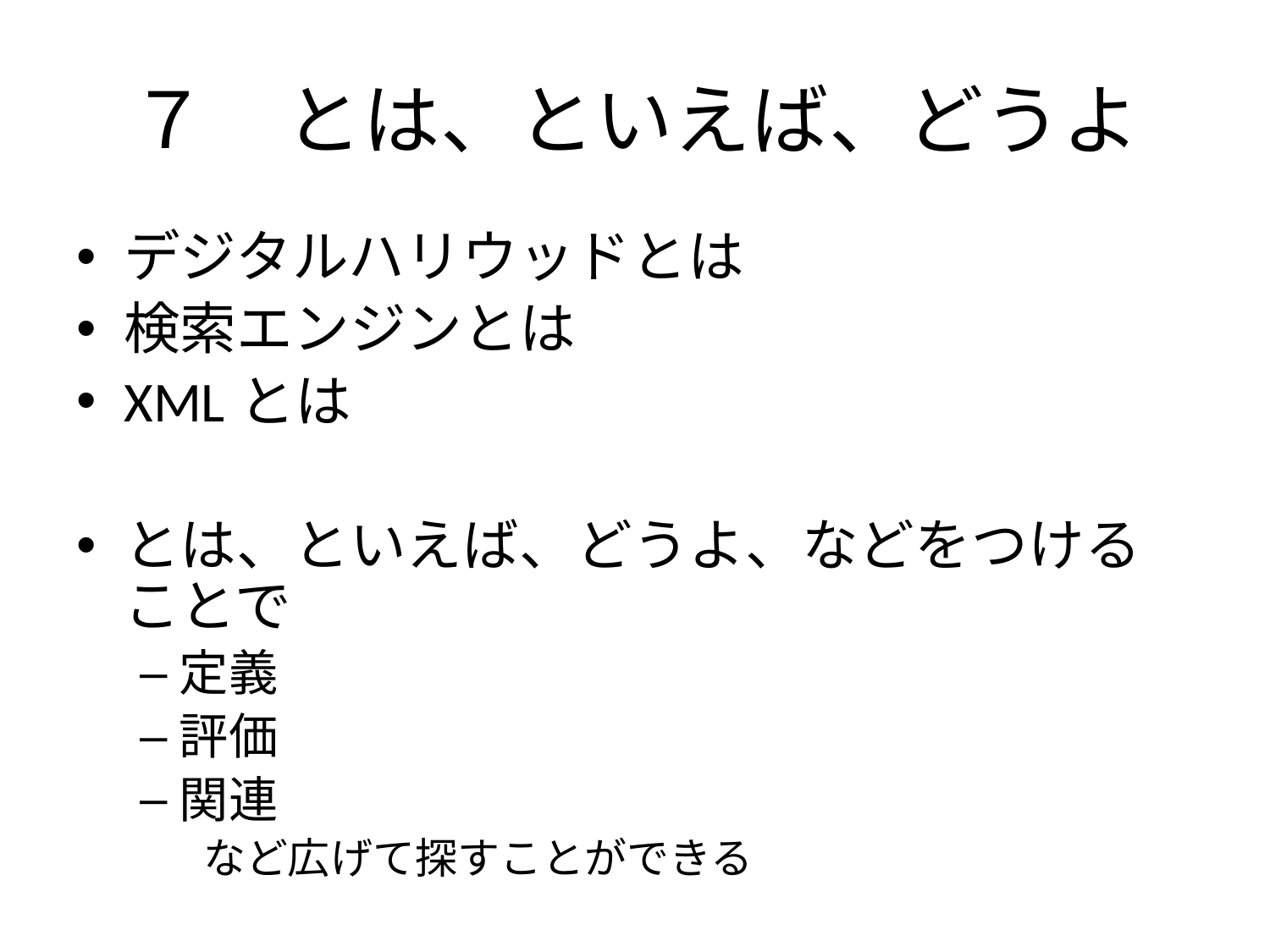

# ７　とは、といえば、どうよ
デジタルハリウッドとは
検索エンジンとは
XMLとは

とは、といえば、どうよ、などをつけることで
定義
評価
関連
など広げて探すことができる